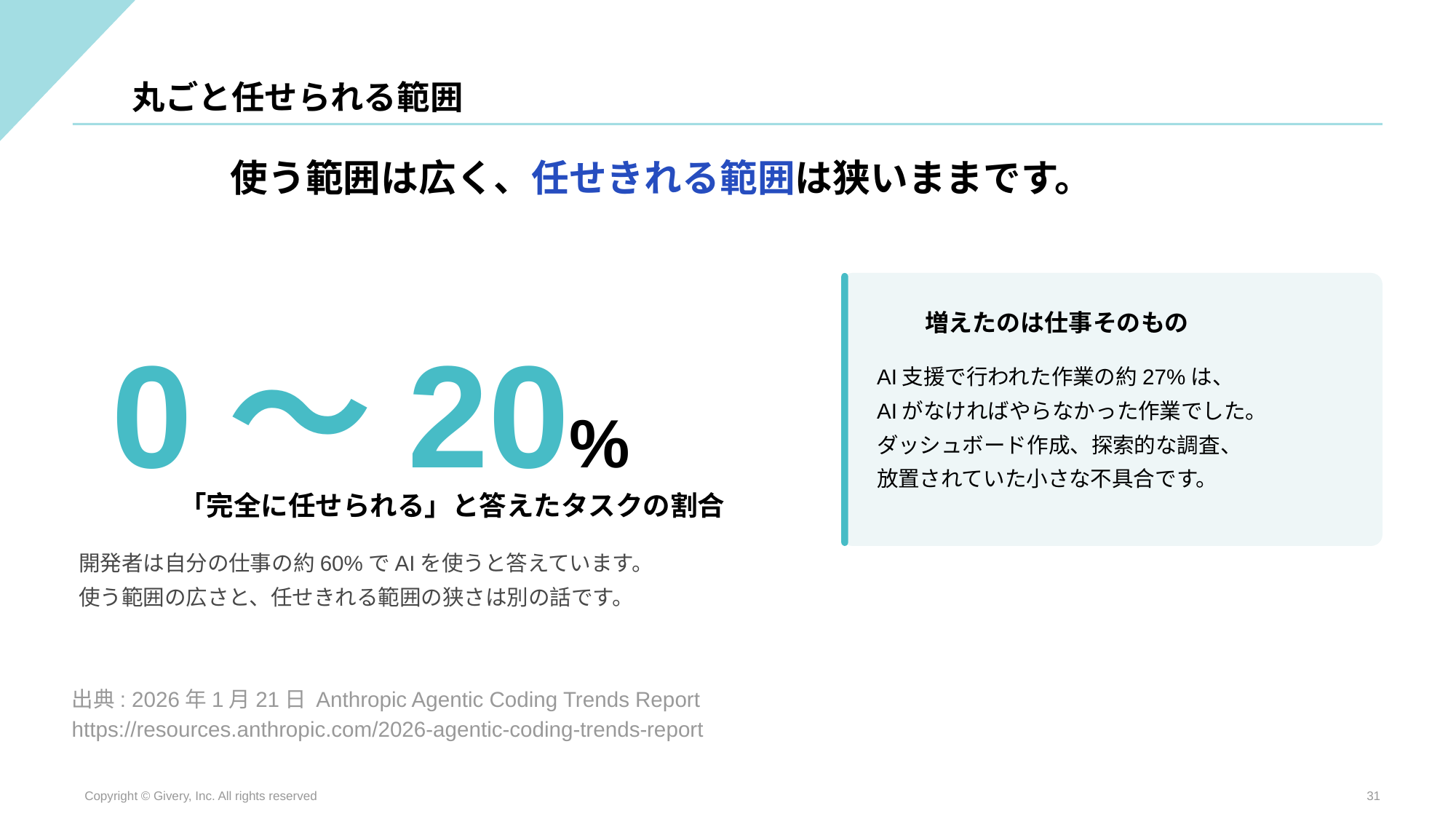

丸ごと任せられる範囲

使う範囲は広く、任せきれる範囲は狭いままです。

増えたのは仕事そのもの
0〜20%
AI支援で行われた作業の約27%は、
AIがなければやらなかった作業でした。
ダッシュボード作成、探索的な調査、
放置されていた小さな不具合です。
「完全に任せられる」と答えたタスクの割合
開発者は自分の仕事の約60%でAIを使うと答えています。
使う範囲の広さと、任せきれる範囲の狭さは別の話です。
出典: 2026年1月21日 Anthropic Agentic Coding Trends Report
https://resources.anthropic.com/2026-agentic-coding-trends-report
Copyright © Givery, Inc. All rights reserved
31